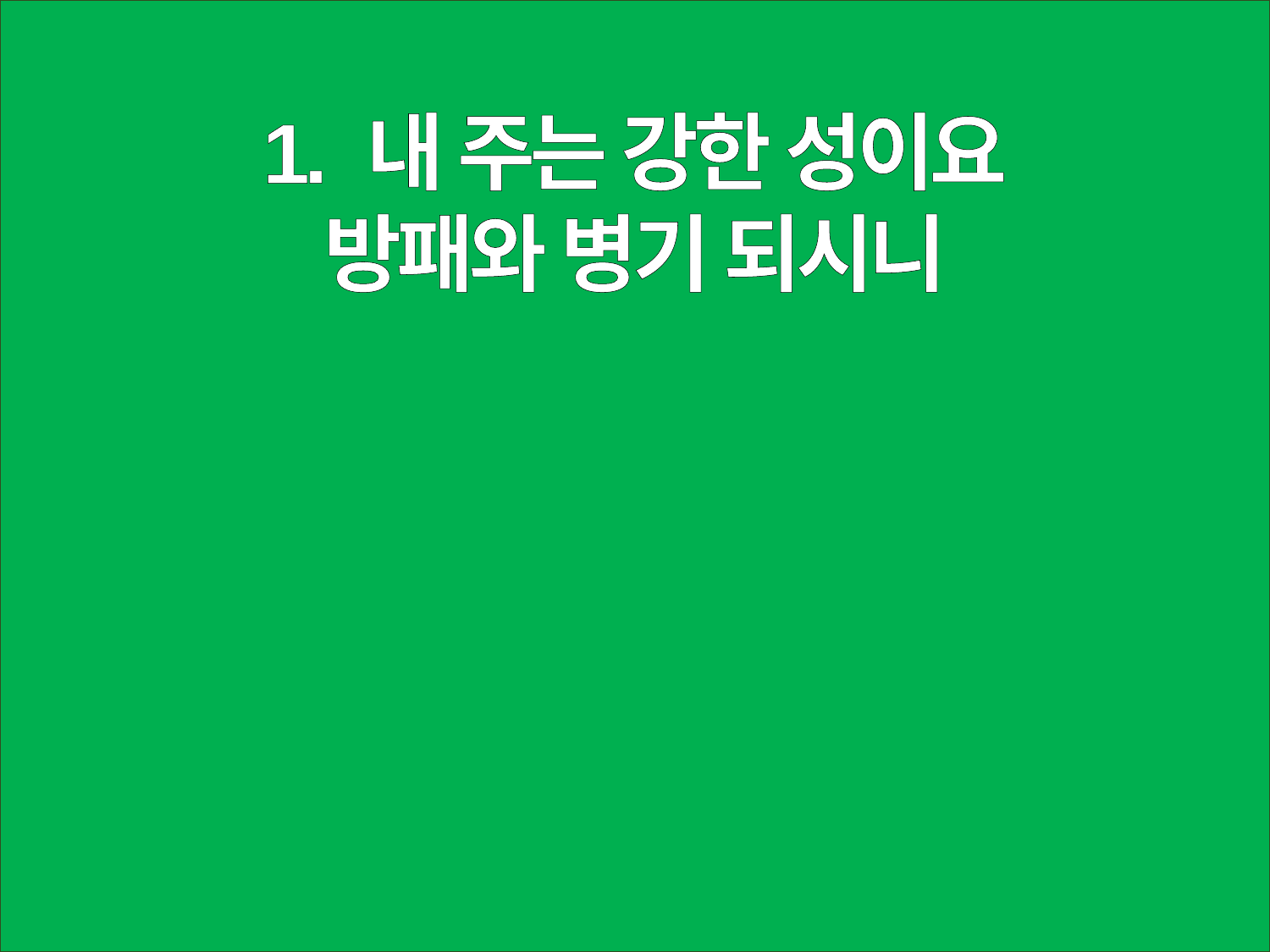

1. 내 주는 강한 성이요
방패와 병기 되시니